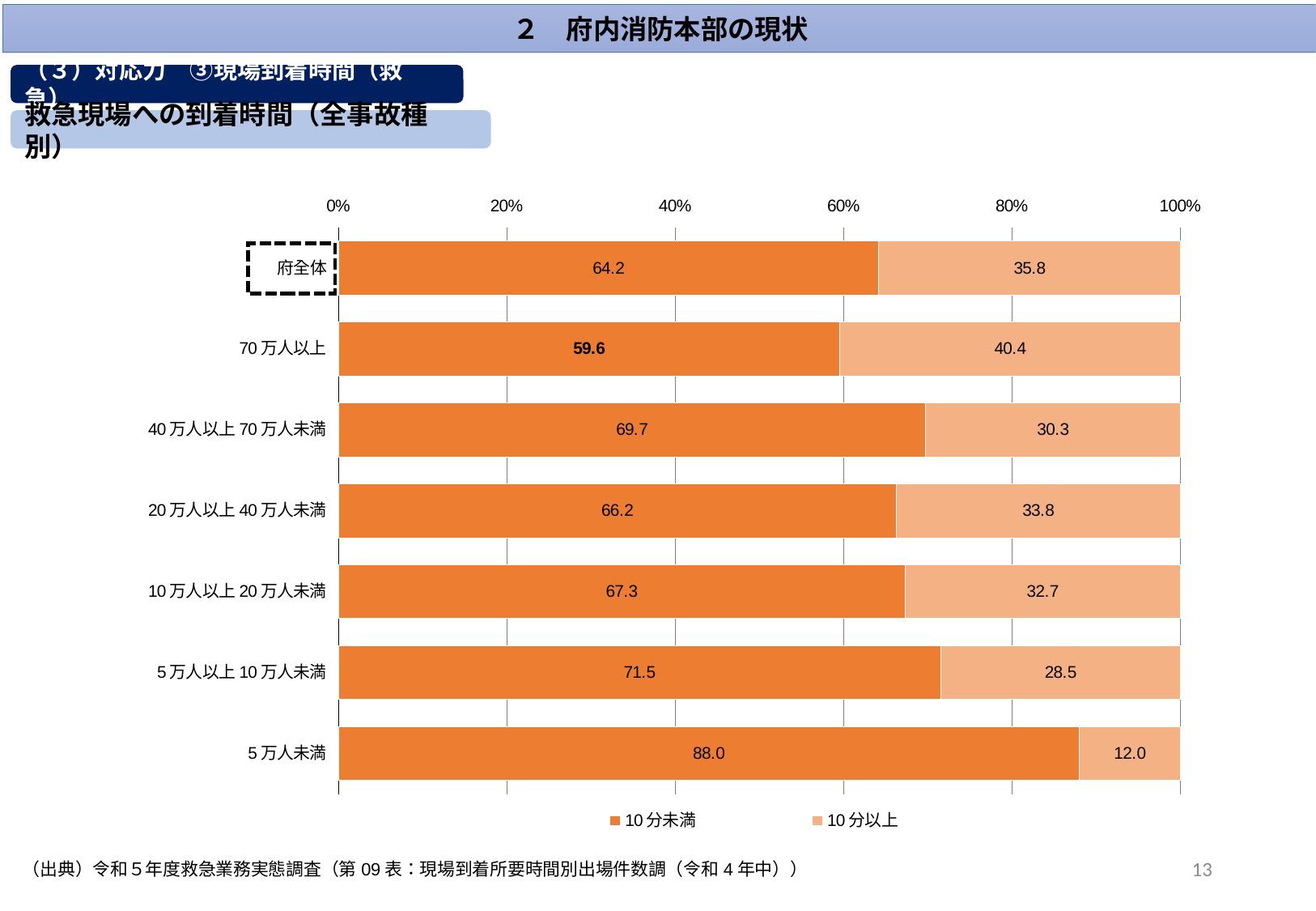

２　府内消防本部の現状
（３）対応力　③現場到着時間（救急）
救急現場への到着時間（全事故種別）

### Chart

| Category | 10分未満 | 10分以上 |
|---|---|---|
| 府全体 | 64.16192229126534 | 35.83807770873465 |
| 70万人以上 | 59.56905811623247 | 40.43094188376753 |
| 40万人以上70万人未満 | 69.71977733737468 | 30.28022266262532 |
| 20万人以上40万人未満 | 66.2390288053542 | 33.76097119464581 |
| 10万人以上20万人未満 | 67.29357874851631 | 32.70642125148369 |
| 5万人以上10万人未満 | 71.52485256950295 | 28.47514743049705 |
| 5万人未満 | 87.99201369081575 | 12.007986309184256 |
13
（出典）令和５年度救急業務実態調査（第09表：現場到着所要時間別出場件数調（令和4年中））